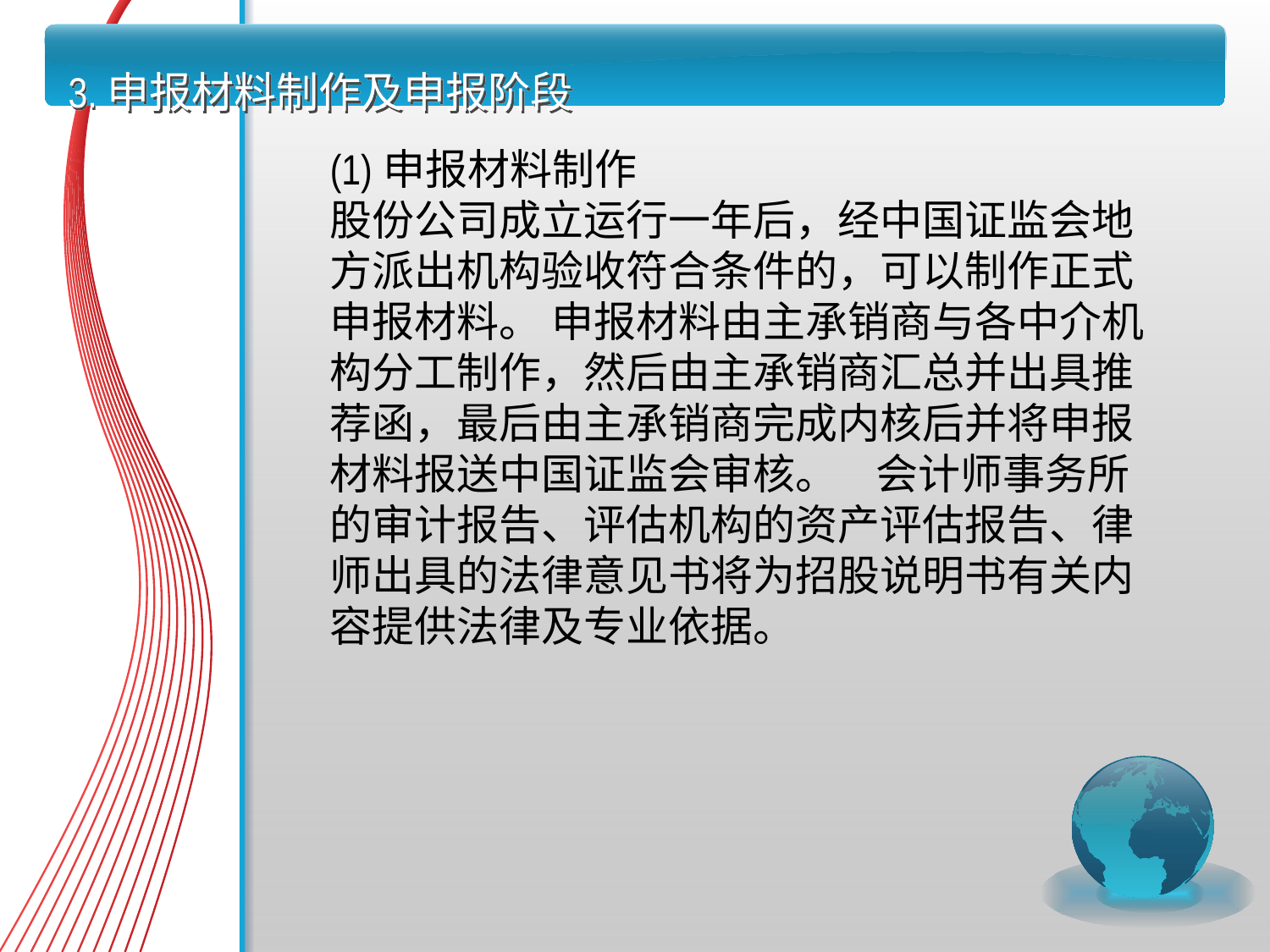

# 3.申报材料制作及申报阶段
(1)申报材料制作
股份公司成立运行一年后，经中国证监会地方派出机构验收符合条件的，可以制作正式申报材料。 申报材料由主承销商与各中介机构分工制作，然后由主承销商汇总并出具推荐函，最后由主承销商完成内核后并将申报材料报送中国证监会审核。    会计师事务所的审计报告、评估机构的资产评估报告、律师出具的法律意见书将为招股说明书有关内容提供法律及专业依据。